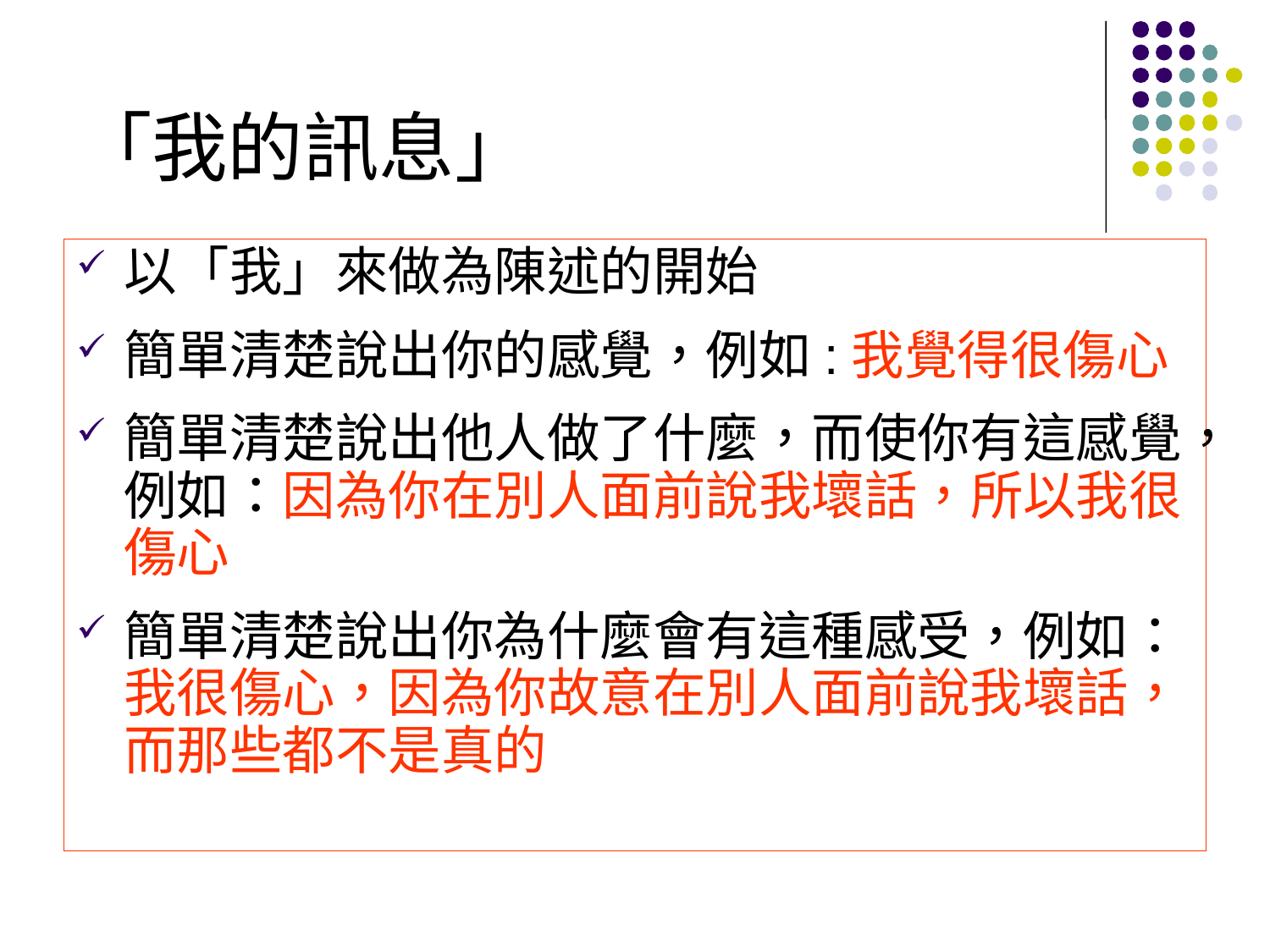

# 「我的訊息」
以「我」來做為陳述的開始
簡單清楚說出你的感覺，例如:我覺得很傷心
簡單清楚說出他人做了什麼，而使你有這感覺，例如：因為你在別人面前說我壞話，所以我很傷心
簡單清楚說出你為什麼會有這種感受，例如：我很傷心，因為你故意在別人面前說我壞話，而那些都不是真的